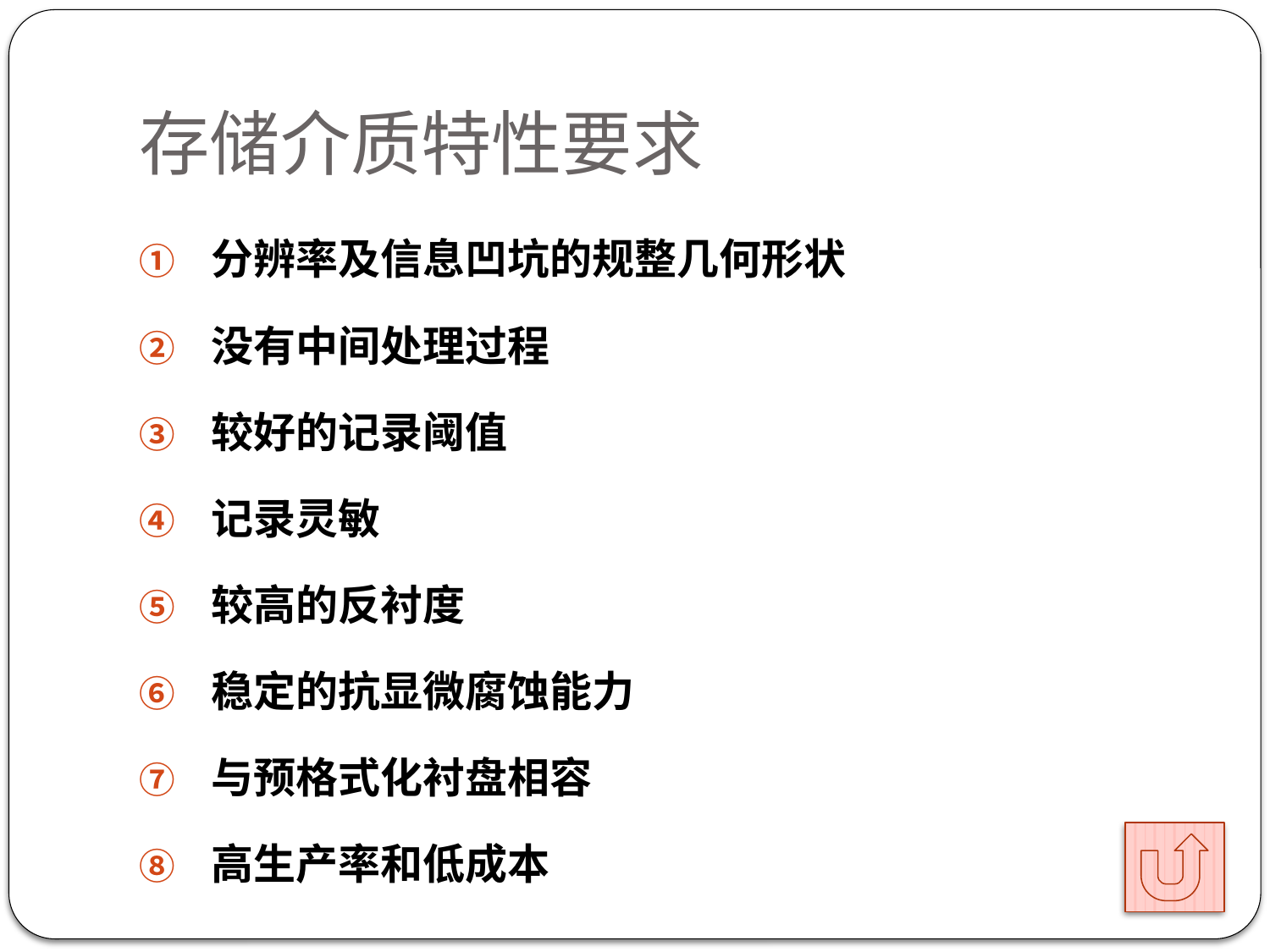

# 存储介质特性要求
分辨率及信息凹坑的规整几何形状
没有中间处理过程
较好的记录阈值
记录灵敏
较高的反衬度
稳定的抗显微腐蚀能力
与预格式化衬盘相容
高生产率和低成本